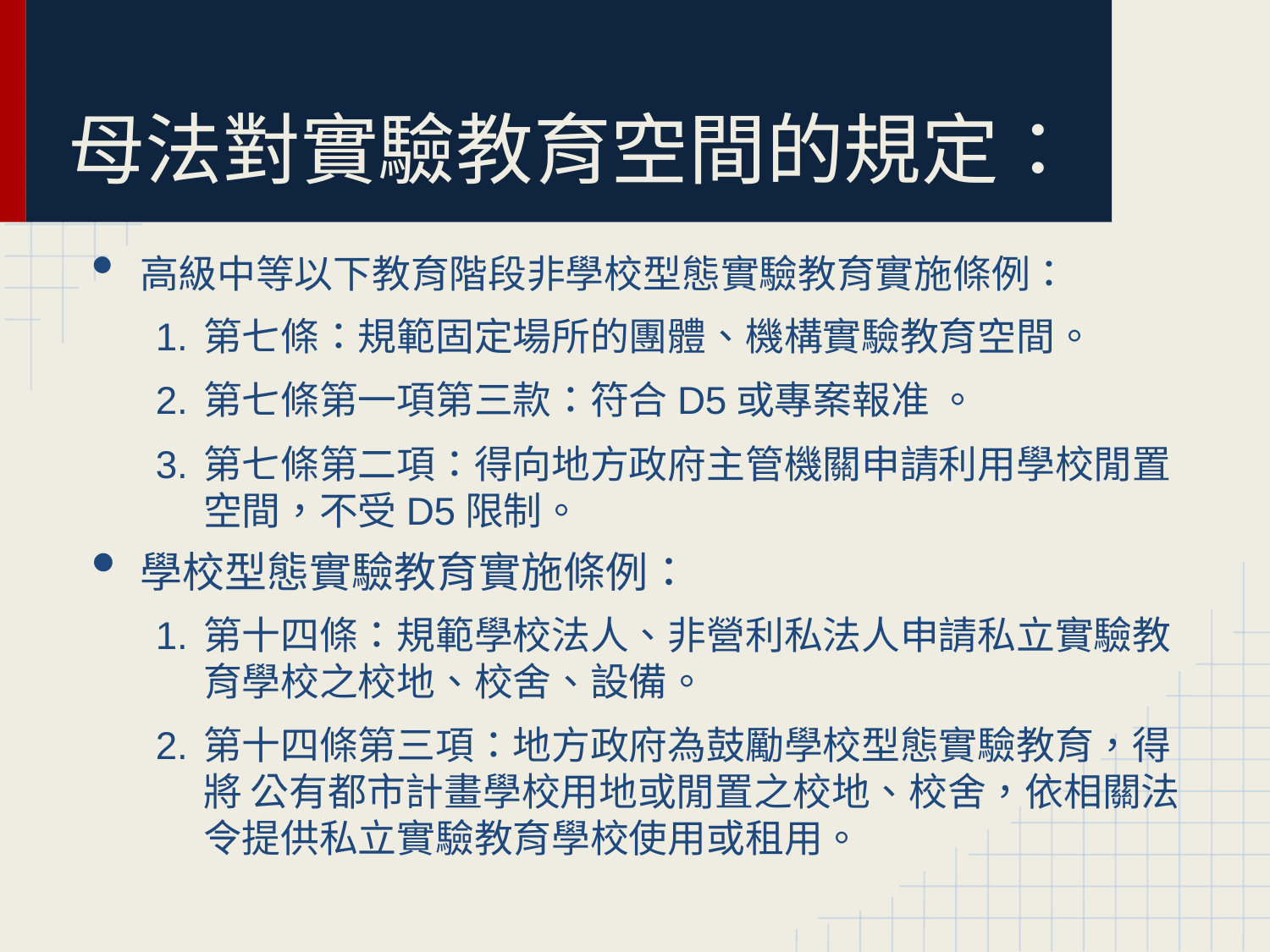

# 母法對實驗教育空間的規定：
高級中等以下教育階段非學校型態實驗教育實施條例：
第七條：規範固定場所的團體、機構實驗教育空間。
第七條第一項第三款：符合D5或專案報准 。
第七條第二項：得向地方政府主管機關申請利用學校閒置空間，不受D5限制。
學校型態實驗教育實施條例：
第十四條：規範學校法人、非營利私法人申請私立實驗教育學校之校地、校舍、設備。
第十四條第三項：地方政府為鼓勵學校型態實驗教育，得將 公有都市計畫學校用地或閒置之校地、校舍，依相關法令提供私立實驗教育學校使用或租用。